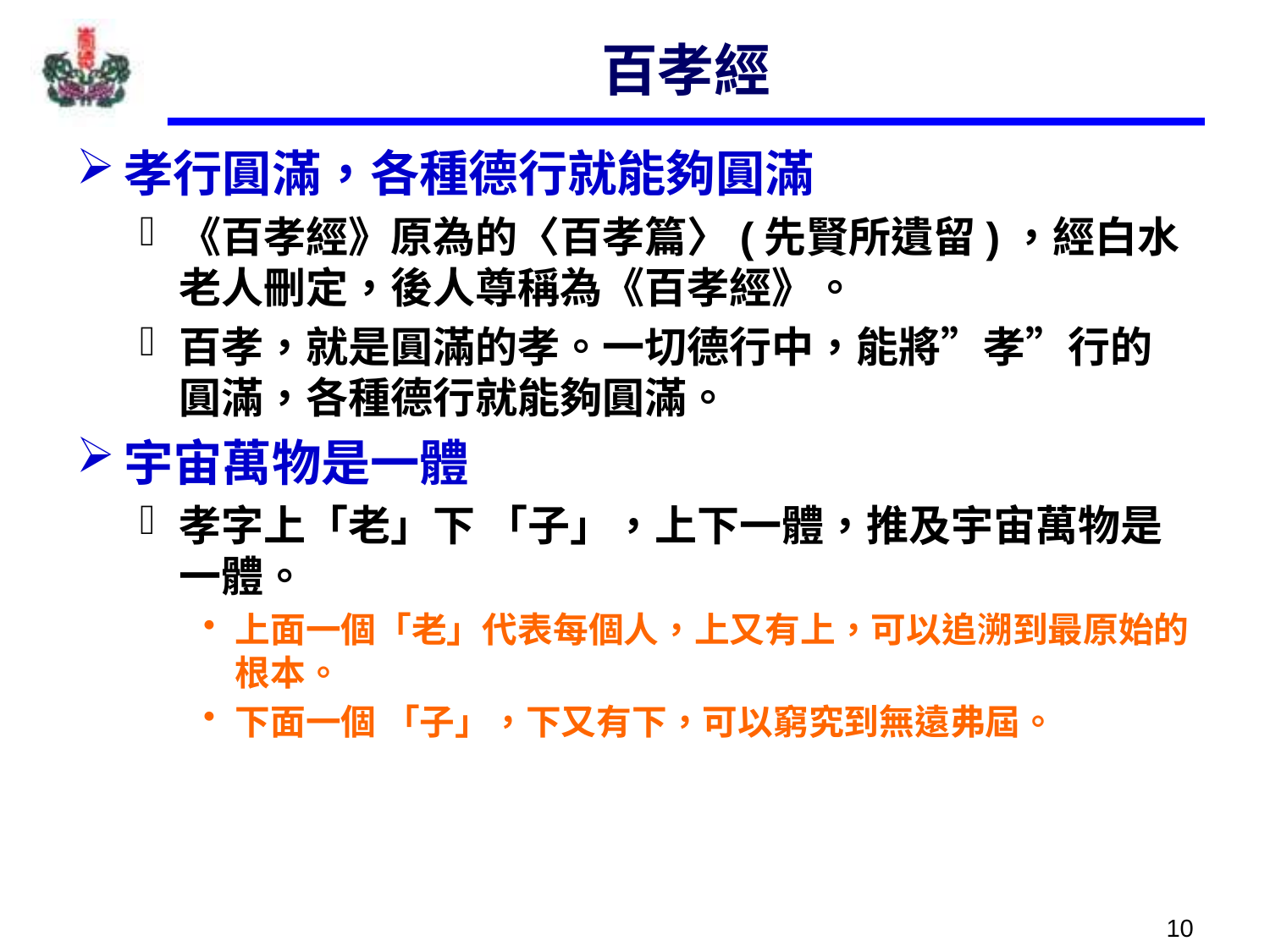

# 百孝經
孝行圓滿，各種德行就能夠圓滿
《百孝經》原為的〈百孝篇〉(先賢所遺留)，經白水老人刪定，後人尊稱為《百孝經》。
百孝，就是圓滿的孝。一切德行中，能將”孝”行的圓滿，各種德行就能夠圓滿。
宇宙萬物是一體
孝字上「老」下 「子」，上下一體，推及宇宙萬物是一體。
上面一個「老」代表每個人，上又有上，可以追溯到最原始的根本。
下面一個 「子」，下又有下，可以窮究到無遠弗屆。

10